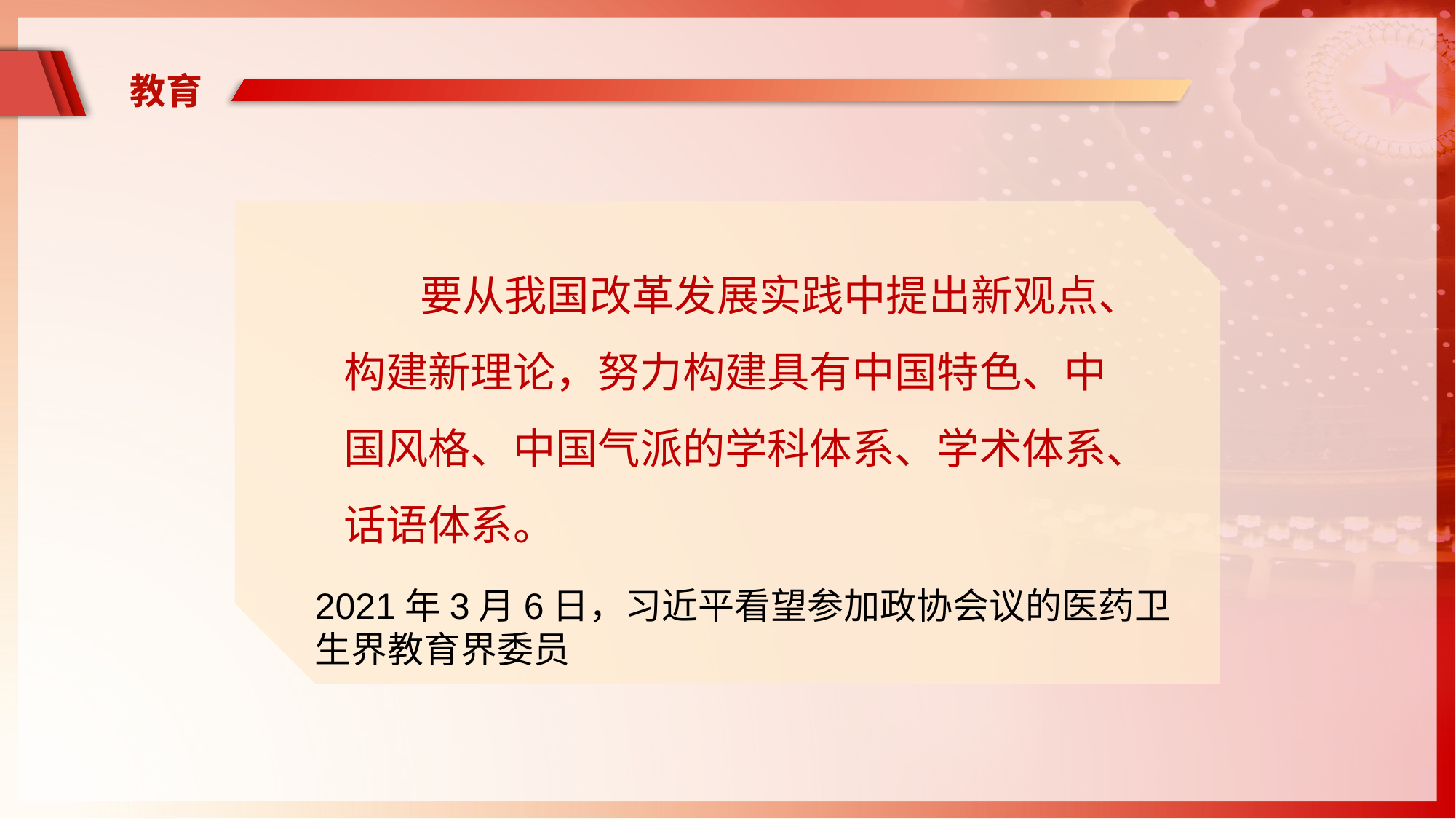

教育

       要从我国改革发展实践中提出新观点、构建新理论，努力构建具有中国特色、中国风格、中国气派的学科体系、学术体系、话语体系。
2021年3月6日，习近平看望参加政协会议的医药卫生界教育界委员